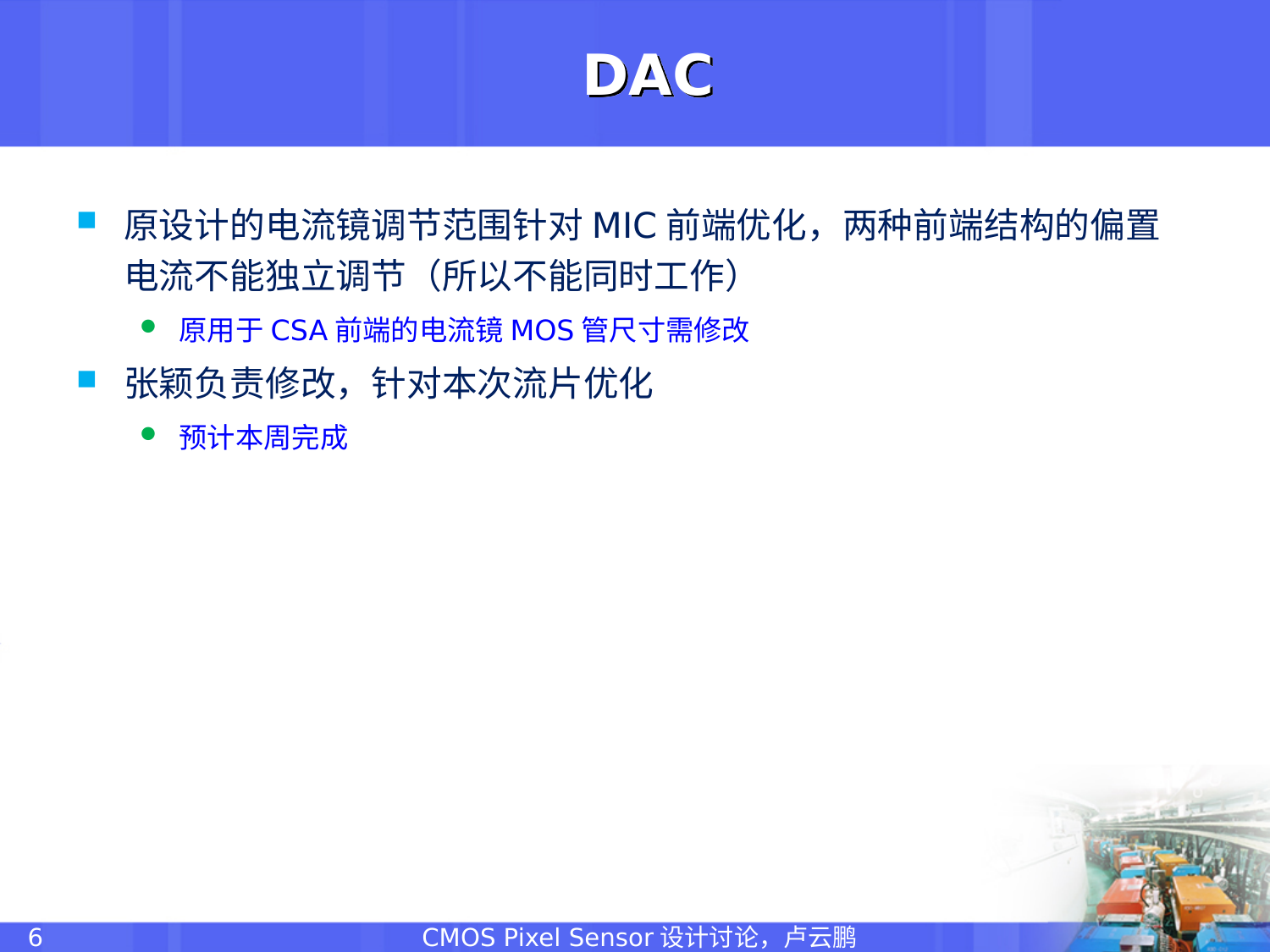

# DAC
原设计的电流镜调节范围针对MIC前端优化，两种前端结构的偏置电流不能独立调节（所以不能同时工作）
原用于CSA前端的电流镜MOS管尺寸需修改
张颖负责修改，针对本次流片优化
预计本周完成
CMOS Pixel Sensor设计讨论，卢云鹏
6